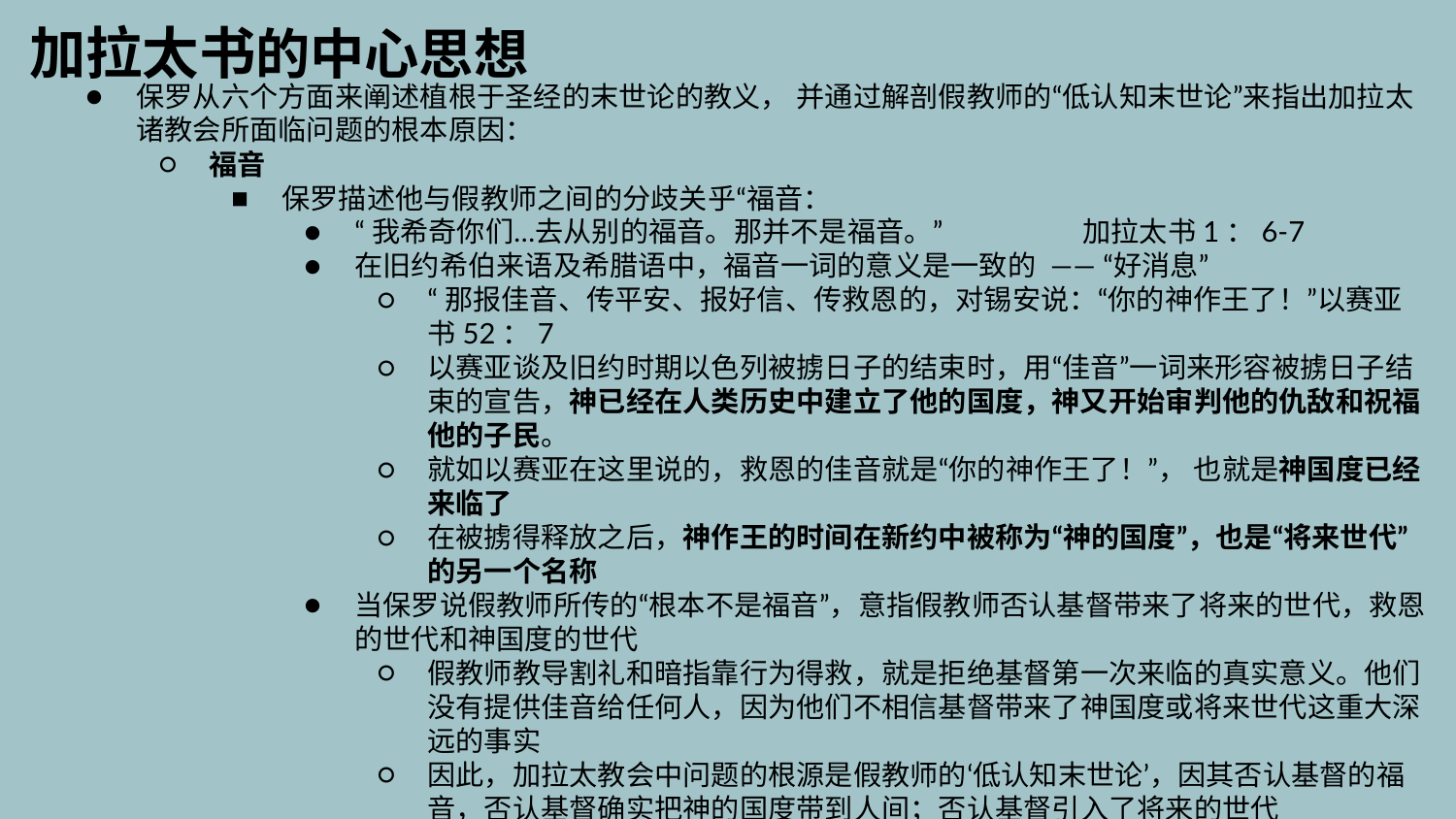

加拉太书的中心思想
保罗从六个方面来阐述植根于圣经的末世论的教义， 并通过解剖​​假教师的“低认知末世论”​​来指出加拉太诸教会所面临问题的根本原因：
福音
保罗描述他与假教师之间的分歧关乎“福音：
“我希奇你们…去从别的福音。那并不是福音。”	加拉太书1：6-7
在旧约希伯来语​​及希腊语中，福音一词的意义是一致的  —— “好消息”
“那报佳音、传平安、报好信、传救恩的，对锡安说：“你的神作王了！”以赛亚书52：7
以赛亚谈及旧约时期以色列被掳日子的结束时，用“佳音”一词来形容被掳日子结束的宣告，神已经在人类历史中建立了他的国度，神又开始审判他的仇敌和祝福他的子民。
就如以赛亚在这里说的，救恩的佳音就是“你的神作王了！”， 也就是神国度已经来临了
在被掳得释放之后，神作王的时间在新约中被称为“神的国度”，也是“将来世代”的另一个名称
当保罗说假教师所传的“根本不是福音”，意指假教师否认基督带来了将来的世代，救恩的世代和神国度的世代
假教师教导割礼和暗指靠行为得救，就是拒绝基督第一次来临的真实意义。他们没有提供佳音给任何人，因为他们不相信基督带来了神国度或将来世代这重大深远的事实
因此，加拉太教会中问题的根源是假教师的‘低认知末世论’，因其否认基督的福音，否认基督确实把神的国度带到人间；否认基督引入了将来的世代